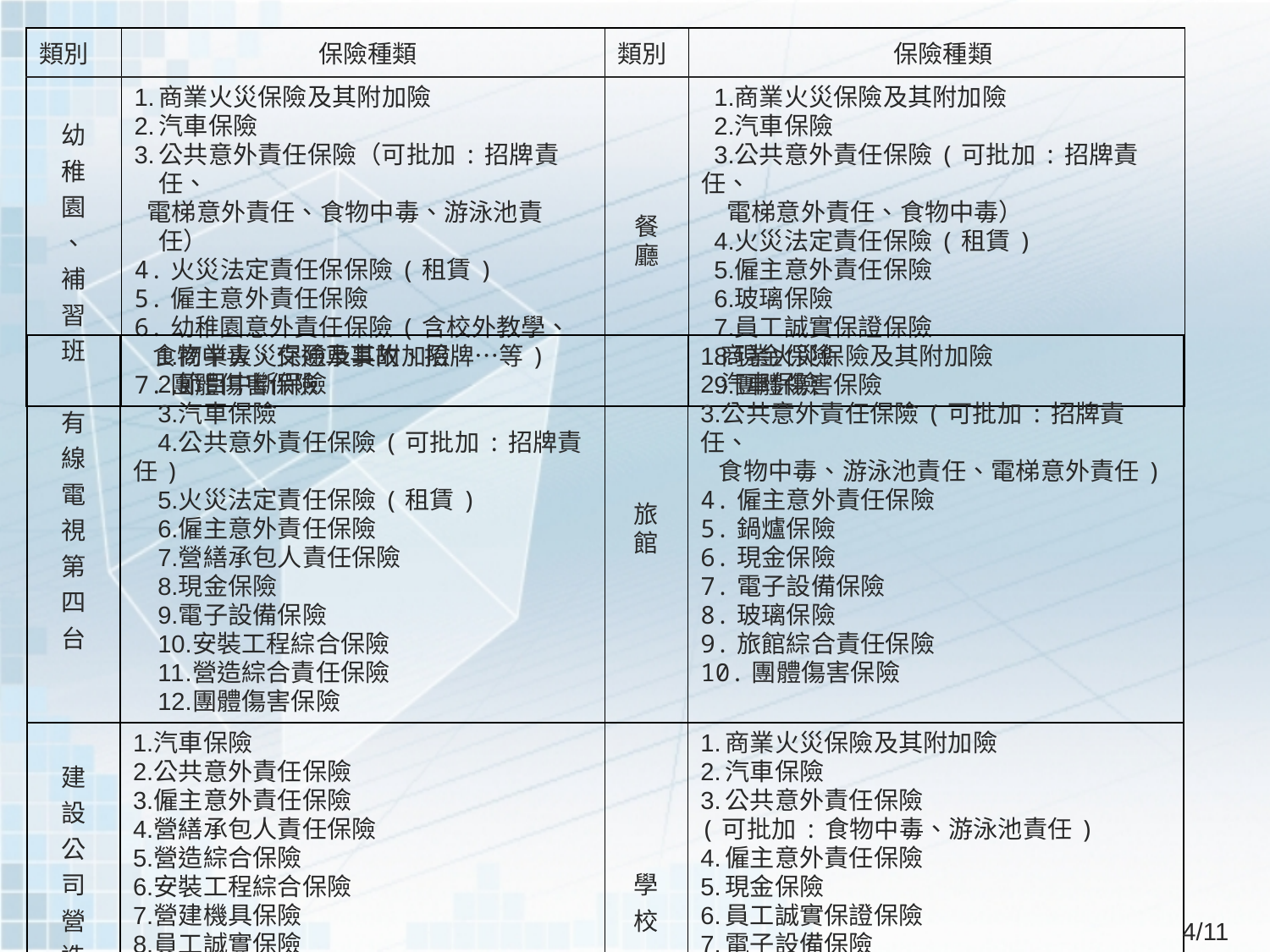

| 類別 | 保險種類 | 類別 | 保險種類 |
| --- | --- | --- | --- |
| 幼 稚 園 、 補 習 班 | 商業火災保險及其附加險 汽車保險 公共意外責任保險（可批加:招牌責任、 電梯意外責任、食物中毒、游泳池責任） 4.火災法定責任保保險(租賃) 5.僱主意外責任保險 6.幼稚園意外責任保險(含校外教學、 食物中毒、交通車事故、招牌…等) 7.團體傷害保險 | 餐 廳 | 商業火災保險及其附加險 汽車保險 公共意外責任保險(可批加:招牌責任、 電梯意外責任、食物中毒） 火災法定責任保險(租賃) 僱主意外責任保險 玻璃保險 員工誠實保證保險 現金保險 團體傷害保險 |

| 有 線 電 視 第 四 台 | 商業火災保險及其附加險 節目中斷保險 汽車保險 公共意外責任保險(可批加:招牌責任) 火災法定責任保險(租賃) 僱主意外責任保險 營繕承包人責任保險 現金保險 電子設備保險 安裝工程綜合保險 營造綜合責任保險 團體傷害保險 | 旅 館 | 商業火災保險及其附加險 汽車保險 公共意外責任保險(可批加:招牌責任、 食物中毒、游泳池責任、電梯意外責任) 4.僱主意外責任保險 5.鍋爐保險 6.現金保險 7.電子設備保險 8.玻璃保險  9.旅館綜合責任保險 10.團體傷害保險 |
| --- | --- | --- | --- |
| 建 設 公 司 營 造 廠 商 | 汽車保險 公共意外責任保險 僱主意外責任保險 營繕承包人責任保險 營造綜合保險 安裝工程綜合保險 營建機具保險 員工誠實保險 工程履約保證保險 工程押標金保證保險 11.履約保政金保險 12.團體傷害保險 | 學 校 | 商業火災保險及其附加險 汽車保險 公共意外責任保險 (可批加:食物中毒、游泳池責任) 僱主意外責任保險 現金保險 員工誠實保證保險 電子設備保險 團體傷害保險 |
4/11